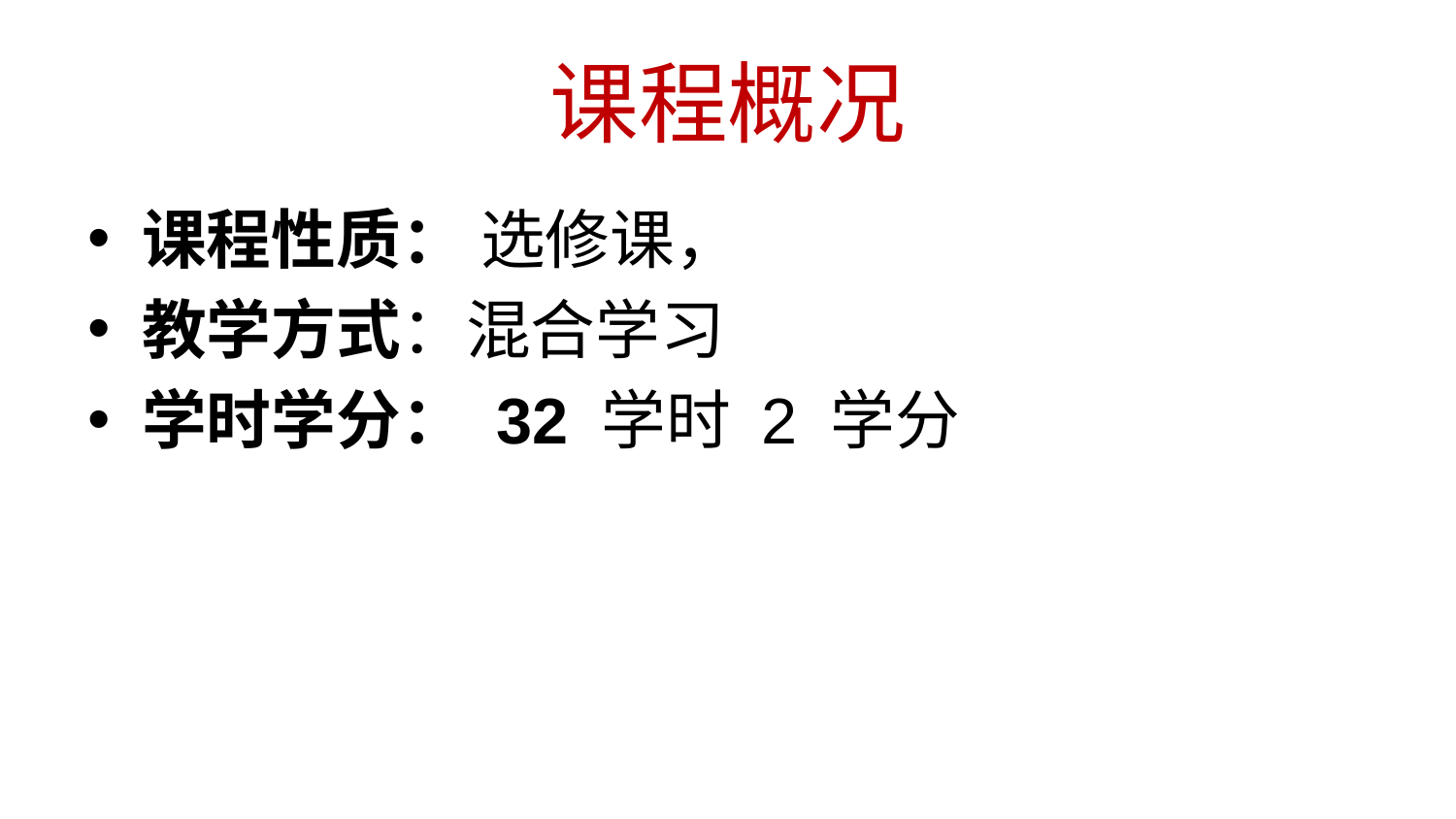

# 课程概况
课程性质： 选修课，
教学方式：混合学习
学时学分： 32 学时 2 学分